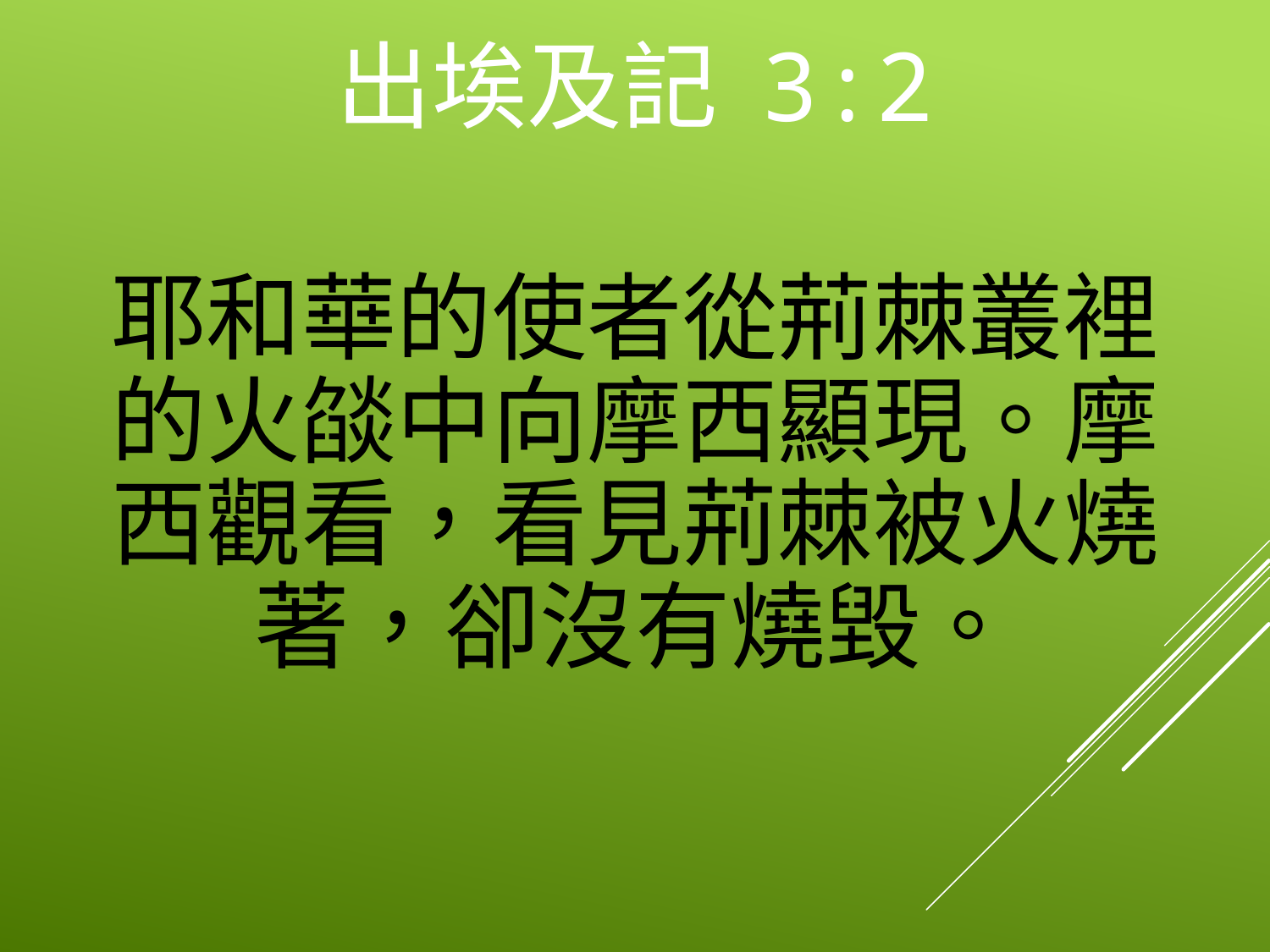

# 出埃及記 3:2
耶和華的使者從荊棘叢裡的火燄中向摩西顯現。摩西觀看，看見荊棘被火燒著，卻沒有燒毀。